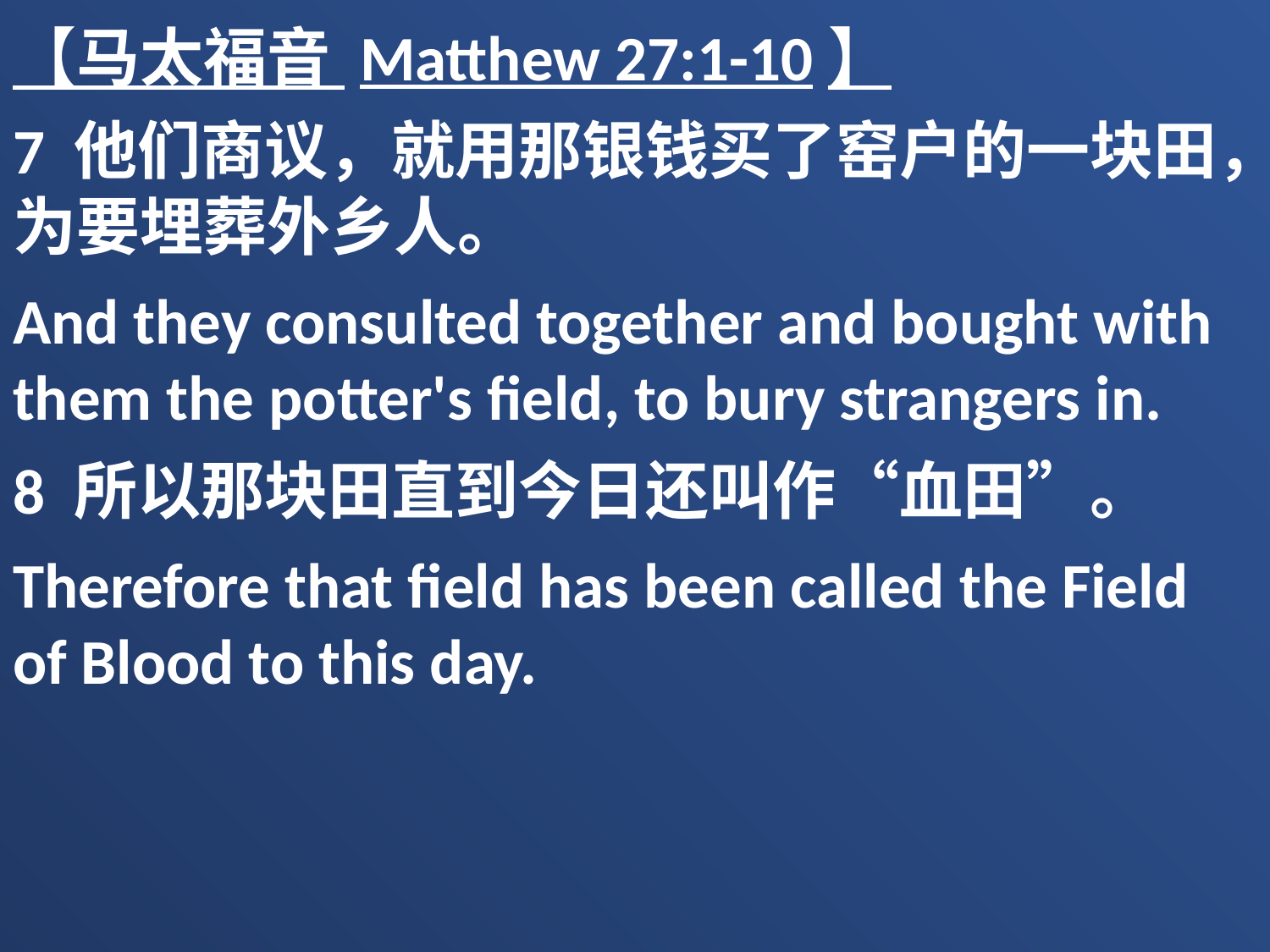

【马太福音 Matthew 27:1-10】
7 他们商议，就用那银钱买了窑户的一块田，为要埋葬外乡人。
And they consulted together and bought with them the potter's field, to bury strangers in.
8 所以那块田直到今日还叫作“血田”。
Therefore that field has been called the Field of Blood to this day.